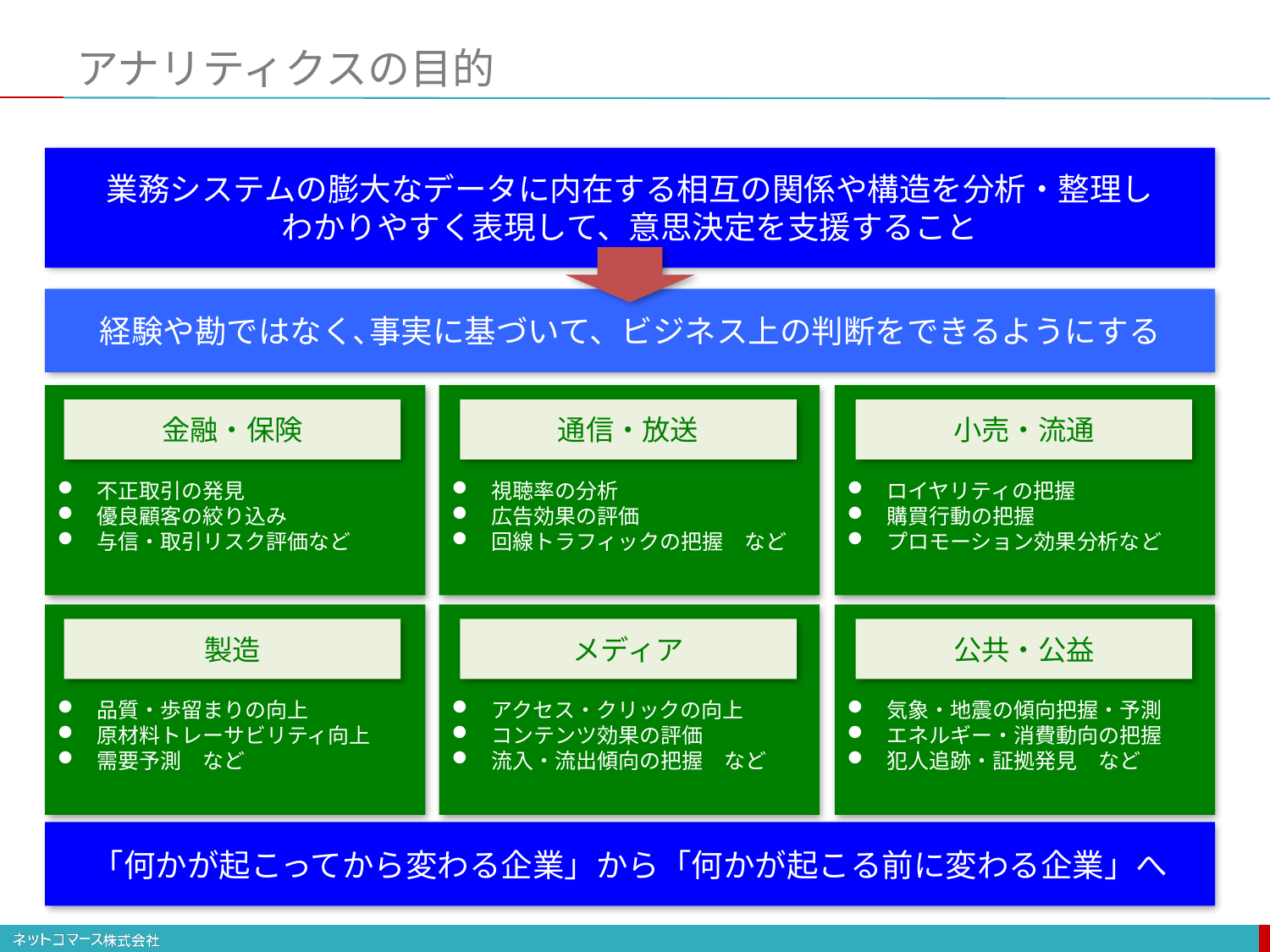

# アナリティクスの目的
業務システムの膨大なデータに内在する相互の関係や構造を分析・整理し
わかりやすく表現して、意思決定を支援すること

経験や勘ではなく､事実に基づいて、ビジネス上の判断をできるようにする

不正取引の発見
優良顧客の絞り込み
与信・取引リスク評価など

視聴率の分析
広告効果の評価
回線トラフィックの把握　など

ロイヤリティの把握
購買行動の把握
プロモーション効果分析など
金融・保険
通信・放送
小売・流通

品質・歩留まりの向上
原材料トレーサビリティ向上
需要予測　など

アクセス・クリックの向上
コンテンツ効果の評価
流入・流出傾向の把握　など

気象・地震の傾向把握・予測
エネルギー・消費動向の把握
犯人追跡・証拠発見　など
製造
メディア
公共・公益
「何かが起こってから変わる企業」から「何かが起こる前に変わる企業」へ